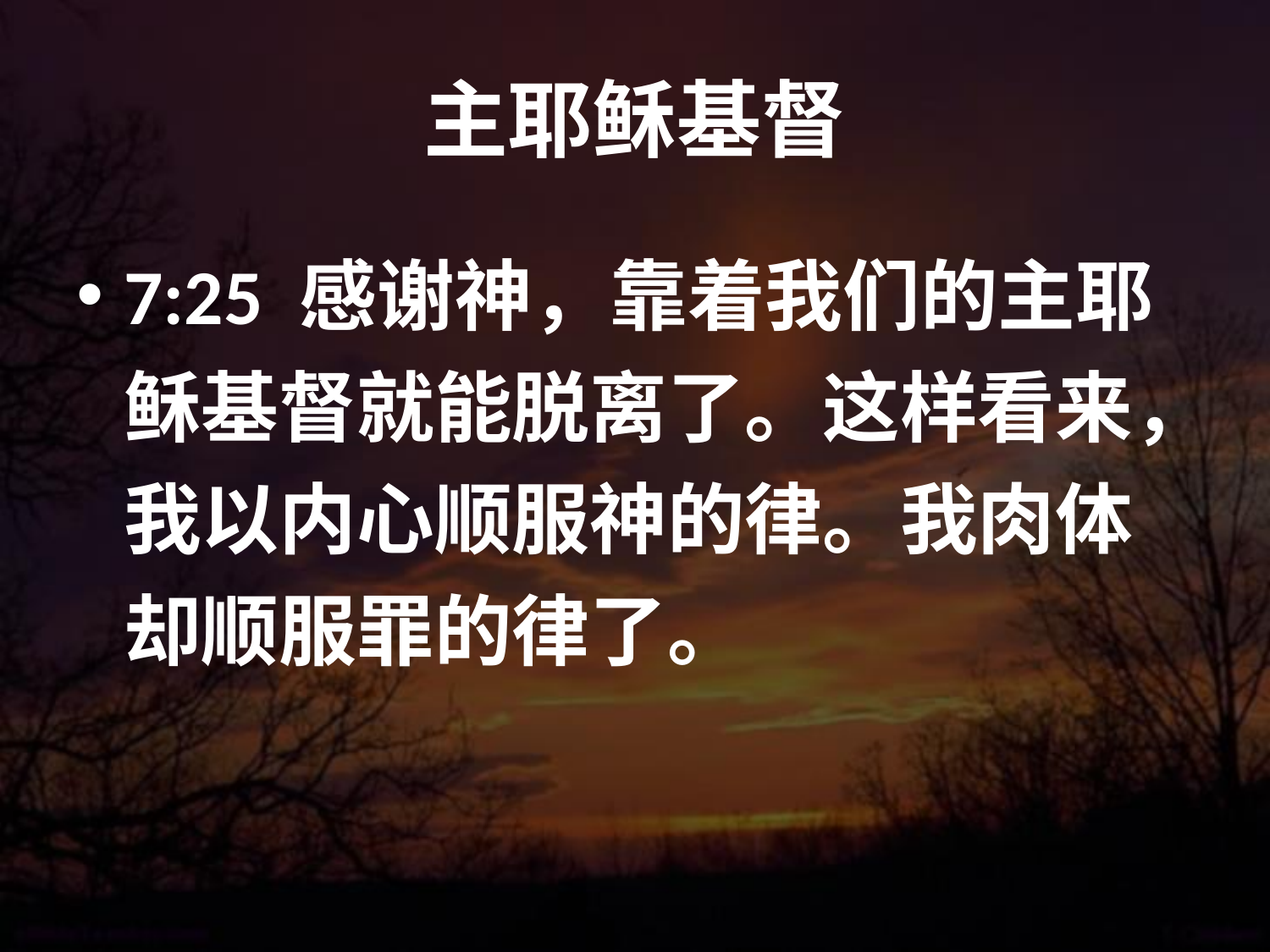

# 主耶稣基督
7:25 感谢神，靠着我们的主耶稣基督就能脱离了。这样看来，我以内心顺服神的律。我肉体却顺服罪的律了。